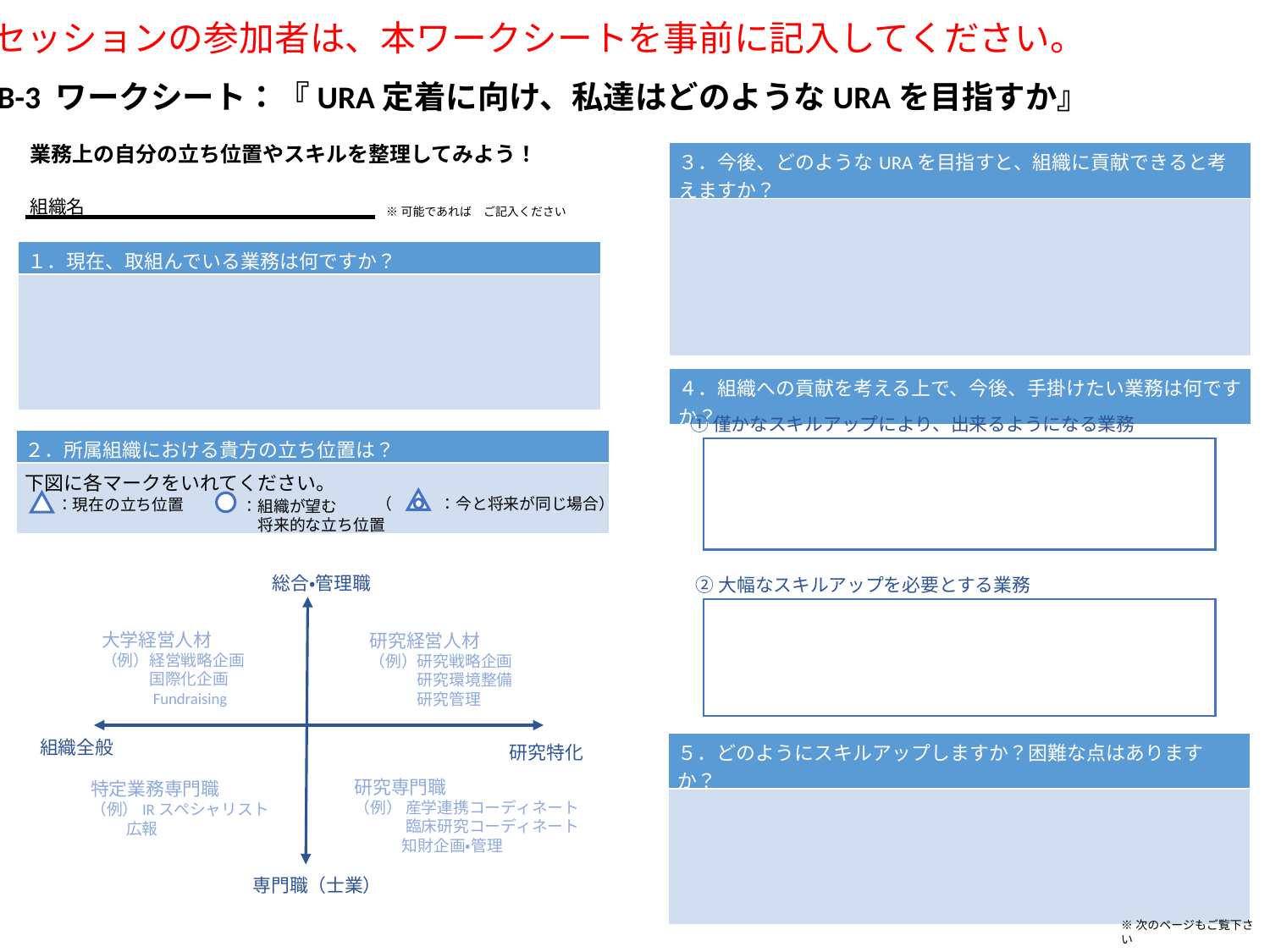

※セッションの参加者は、本ワークシートを事前に記入してください。
■B-3 ワークシート：『URA定着に向け、私達はどのようなURAを⽬指すか』
業務上の自分の立ち位置やスキルを整理してみよう！
| ３．今後、どのようなURAを目指すと、組織に貢献できると考えますか？ |
| --- |
|  |
組織名
※可能であれば　ご記入ください
| １．現在、取組んでいる業務は何ですか？ |
| --- |
|  |
| ４．組織への貢献を考える上で、今後、手掛けたい業務は何ですか？ |
| --- |
①僅かなスキルアップにより、出来るようになる業務
| ２．所属組織における貴方の立ち位置は？ |
| --- |
| 下図に各マークをいれてください。 |

（　　　：今と将来が同じ場合）
：現在の立ち位置

：組織が望む
　将来的な立ち位置

総合・管理職
大学経営人材
（例）経営戦略企画
　　　国際化企画
　　　Fundraising
研究経営人材
（例）研究戦略企画
　　　研究環境整備
　　　研究管理

組織全般
研究特化
研究専門職
（例） 産学連携コーディネート
　　　 臨床研究コーディネート
　　　知財企画・管理

特定業務専門職
（例）IRスペシャリスト
　　 広報
専門職（士業）
②大幅なスキルアップを必要とする業務

| ５．どのようにスキルアップしますか？困難な点はありますか？ |
| --- |
|  |
※次のページもご覧下さい